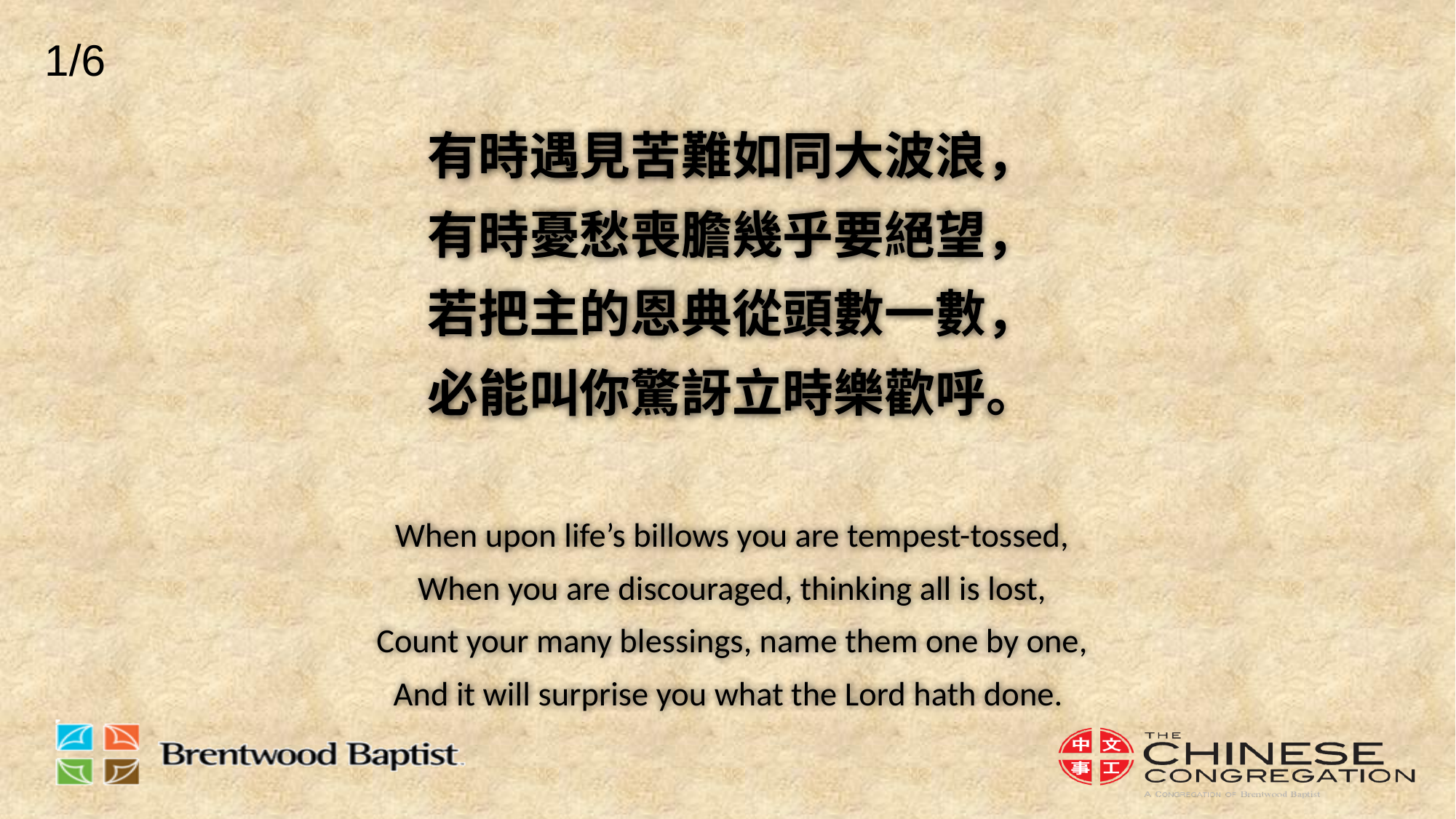

1/6
# 有時遇見苦難如同大波浪， 有時憂愁喪膽幾乎要絕望， 若把主的恩典從頭數一數， 必能叫你驚訝立時樂歡呼。 When upon life’s billows you are tempest-tossed, When you are discouraged, thinking all is lost, Count your many blessings, name them one by one, And it will surprise you what the Lord hath done.